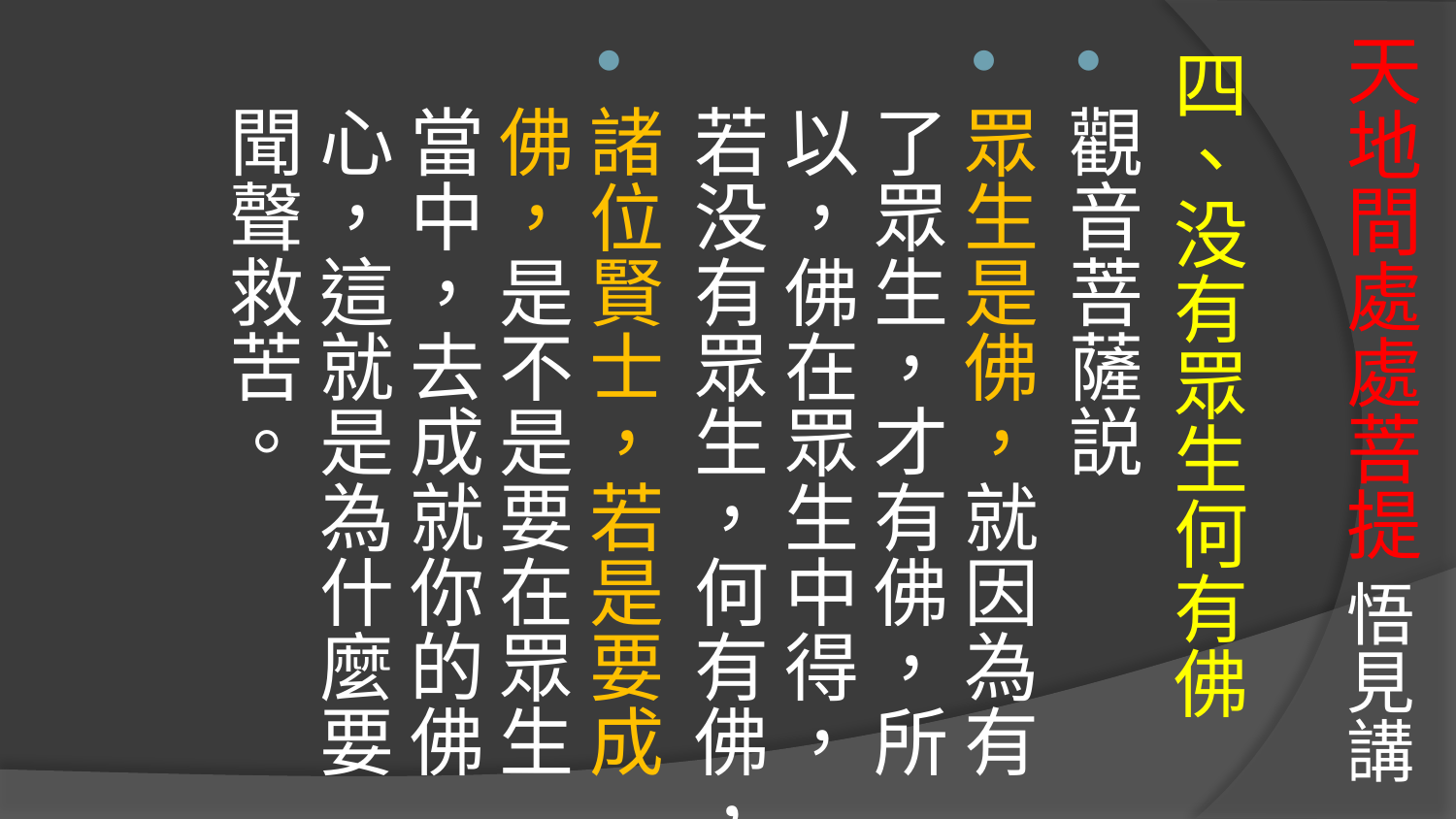

# 天地間處處菩提 悟見講
四、没有眾生何有佛
觀音菩薩説
眾生是佛，就因為有了眾生，才有佛，所以，佛在眾生中得，若没有眾生，何有佛，
諸位賢士，若是要成佛，是不是要在眾生當中，去成就你的佛心，這就是為什麼要聞聲救苦。